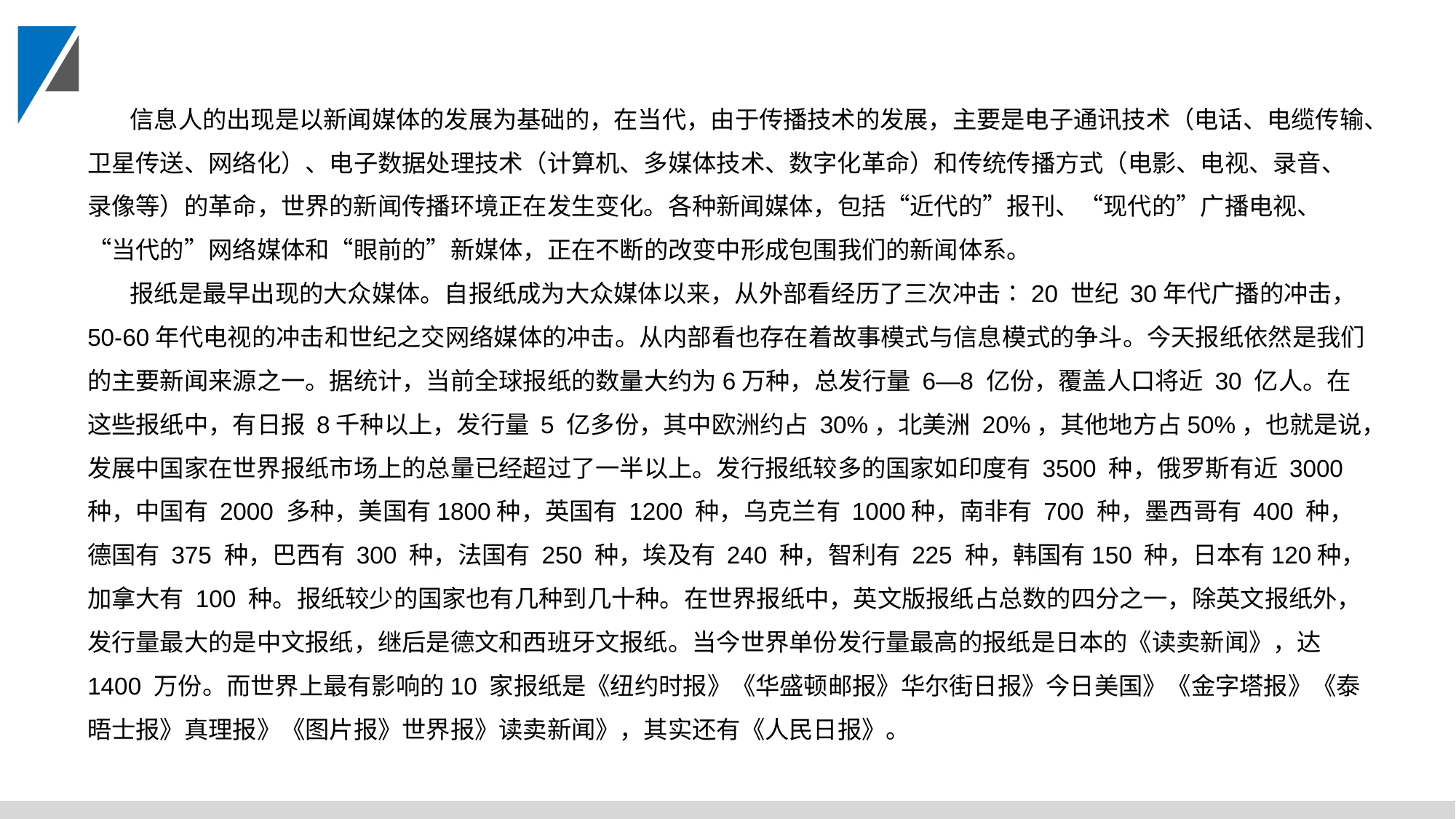

信息人的出现是以新闻媒体的发展为基础的，在当代，由于传播技术的发展，主要是电子通讯技术（电话、电缆传输、卫星传送、网络化）、电子数据处理技术（计算机、多媒体技术、数字化革命）和传统传播方式（电影、电视、录音、录像等）的革命，世界的新闻传播环境正在发生变化。各种新闻媒体，包括“近代的”报刊、“现代的”广播电视、“当代的”网络媒体和“眼前的”新媒体，正在不断的改变中形成包围我们的新闻体系。
报纸是最早出现的大众媒体。自报纸成为大众媒体以来，从外部看经历了三次冲击∶20 世纪 30年代广播的冲击，50-60年代电视的冲击和世纪之交网络媒体的冲击。从内部看也存在着故事模式与信息模式的争斗。今天报纸依然是我们的主要新闻来源之一。据统计，当前全球报纸的数量大约为6万种，总发行量 6—8 亿份，覆盖人口将近 30 亿人。在这些报纸中，有日报 8千种以上，发行量 5 亿多份，其中欧洲约占 30%，北美洲 20%，其他地方占50%，也就是说，发展中国家在世界报纸市场上的总量已经超过了一半以上。发行报纸较多的国家如印度有 3500 种，俄罗斯有近 3000 种，中国有 2000 多种，美国有1800种，英国有 1200 种，乌克兰有 1000种，南非有 700 种，墨西哥有 400 种，德国有 375 种，巴西有 300 种，法国有 250 种，埃及有 240 种，智利有 225 种，韩国有150 种，日本有120种，加拿大有 100 种。报纸较少的国家也有几种到几十种。在世界报纸中，英文版报纸占总数的四分之一，除英文报纸外，发行量最大的是中文报纸，继后是德文和西班牙文报纸。当今世界单份发行量最高的报纸是日本的《读卖新闻》，达 1400 万份。而世界上最有影响的10 家报纸是《纽约时报》《华盛顿邮报》华尔街日报》今日美国》《金字塔报》《泰晤士报》真理报》《图片报》世界报》读卖新闻》，其实还有《人民日报》。